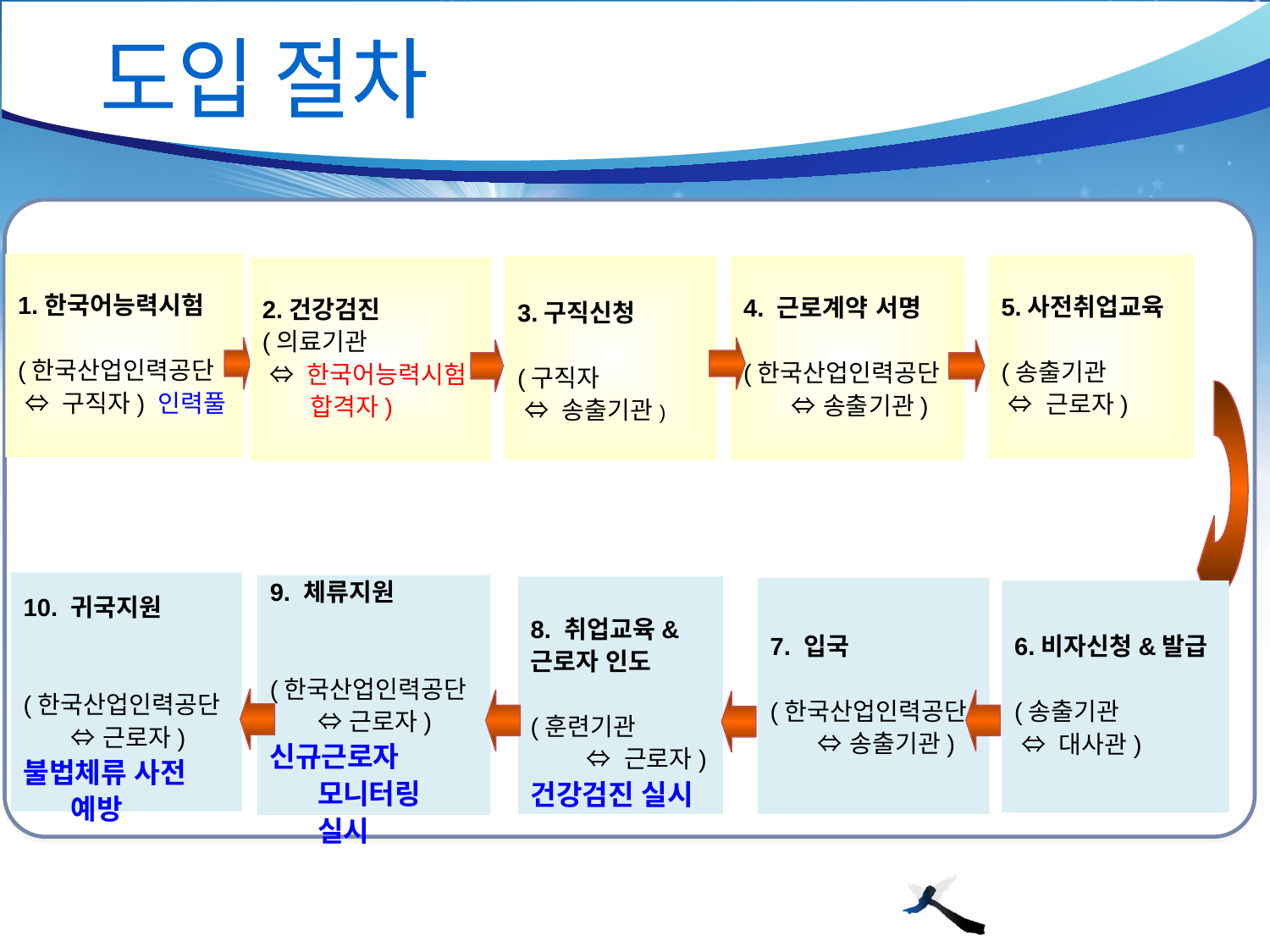

도입 절차

1.한국어능력시험

(한국산업인력공단
 ⇔ 구직자) 인력풀

5.사전취업교육

(송출기관
 ⇔ 근로자)

3.구직신청

(구직자
 ⇔ 송출기관)

4. 근로계약 서명

(한국산업인력공단 ⇔ 송출기관)

2.건강검진
(의료기관
 ⇔ 한국어능력시험 합격자)

10. 귀국지원

(한국산업인력공단 ⇔ 근로자)
불법체류 사전 예방

9. 체류지원

(한국산업인력공단 ⇔ 근로자)
신규근로자 모니터링 실시

8. 취업교육&
근로자 인도

(훈련기관
        ⇔ 근로자)
건강검진 실시

7. 입국

(한국산업인력공단 ⇔ 송출기관)

6.비자신청&발급

(송출기관
 ⇔ 대사관)